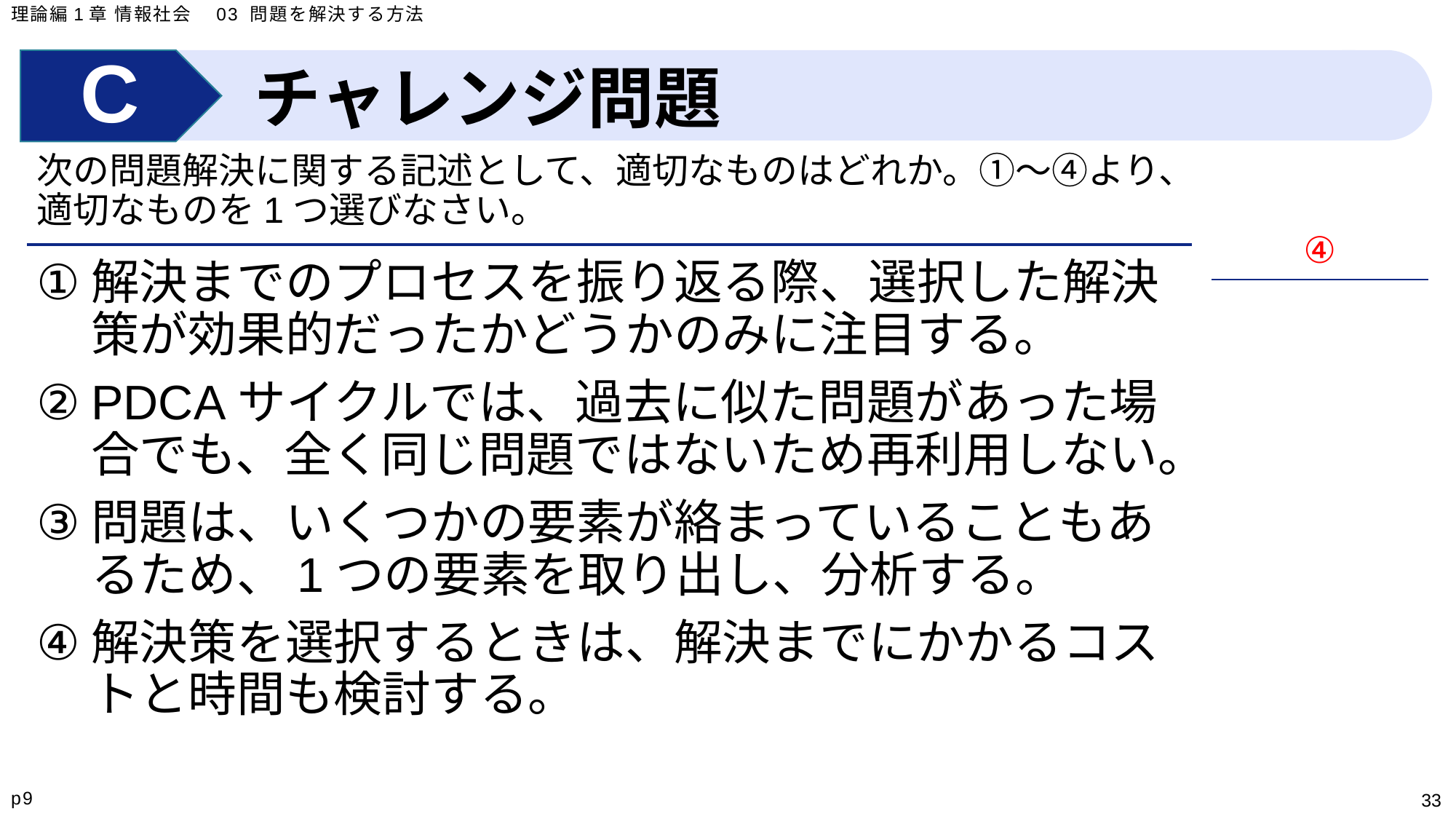

理論編1章 情報社会　03 問題を解決する方法
チャレンジ問題
次の問題解決に関する記述として、適切なものはどれか。①～④より、適切なものを1つ選びなさい。
|  |
| --- |
④
解決までのプロセスを振り返る際、選択した解決策が効果的だったかどうかのみに注目する。
PDCAサイクルでは、過去に似た問題があった場合でも、全く同じ問題ではないため再利用しない。
問題は、いくつかの要素が絡まっていることもあるため、1つの要素を取り出し、分析する。
解決策を選択するときは、解決までにかかるコストと時間も検討する。
p9
33